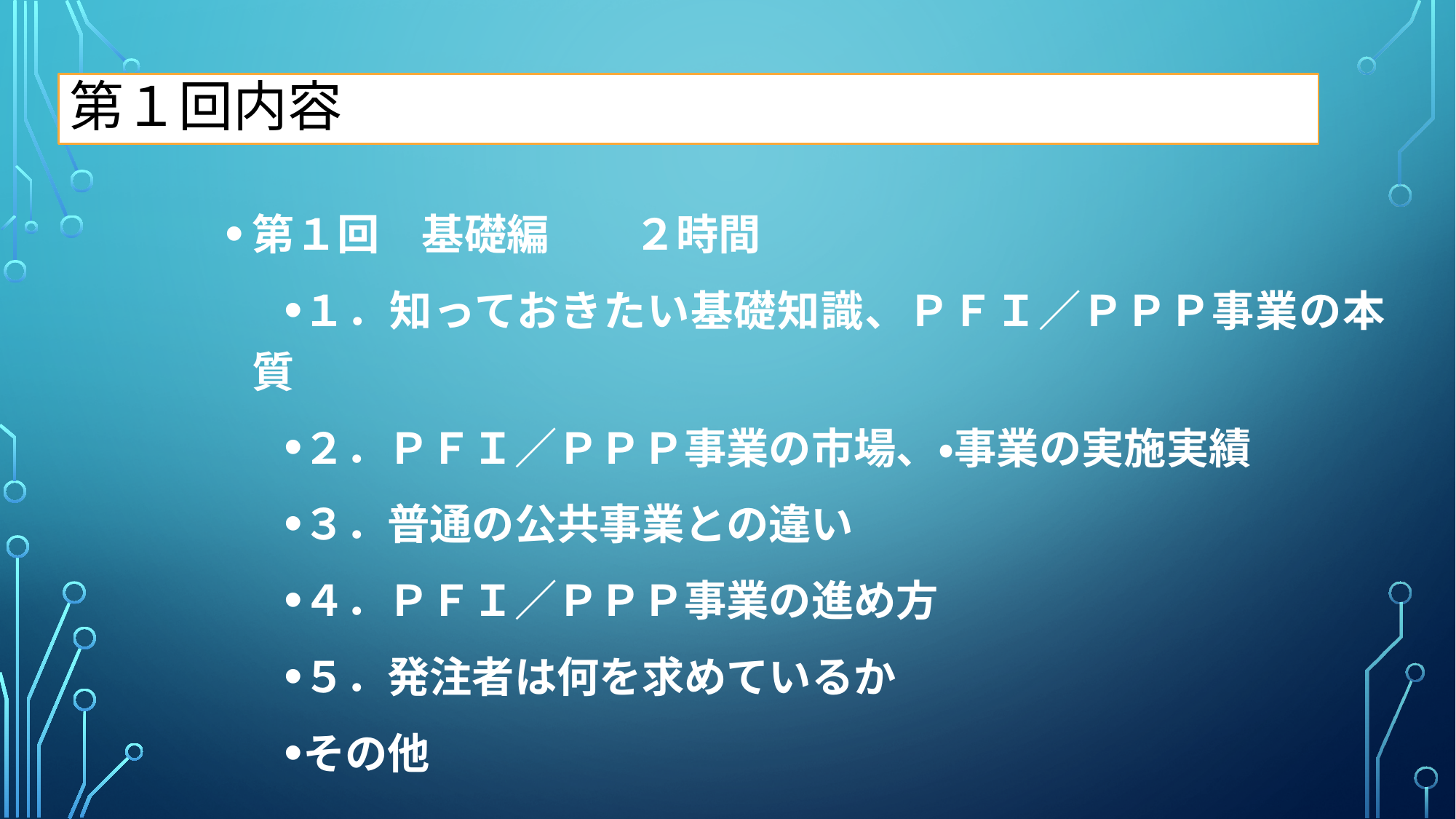

# 第１回内容
第１回　基礎編　　２時間
１．知っておきたい基礎知識、ＰＦＩ／ＰＰＰ事業の本質
２．ＰＦＩ／ＰＰＰ事業の市場、・事業の実施実績
３．普通の公共事業との違い
４．ＰＦＩ／ＰＰＰ事業の進め方
５．発注者は何を求めているか
その他